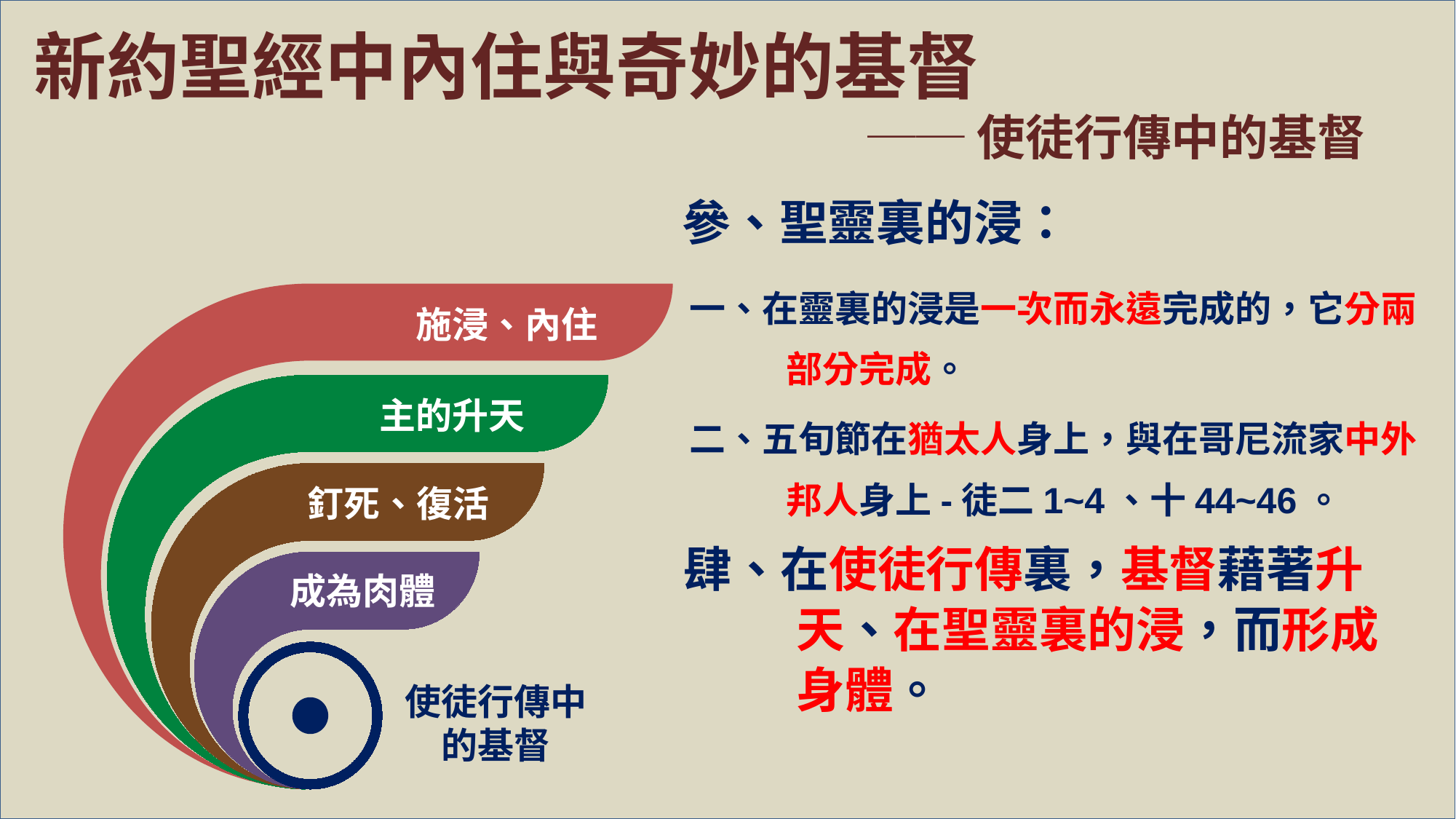

新約聖經中內住與奇妙的基督
      ──使徒行傳中的基督

參、聖靈裏的浸：
一、在靈裏的浸是一次而永遠完成的，它分兩部分完成。
二、五旬節在猶太人身上，與在哥尼流家中外邦人身上-徒二1~4、十44~46。

施浸、內住

主的升天

釘死、復活
肆、在使徒行傳裏，基督藉著升天、在聖靈裏的浸，而形成身體。

成為肉體

使徒行傳中
的基督